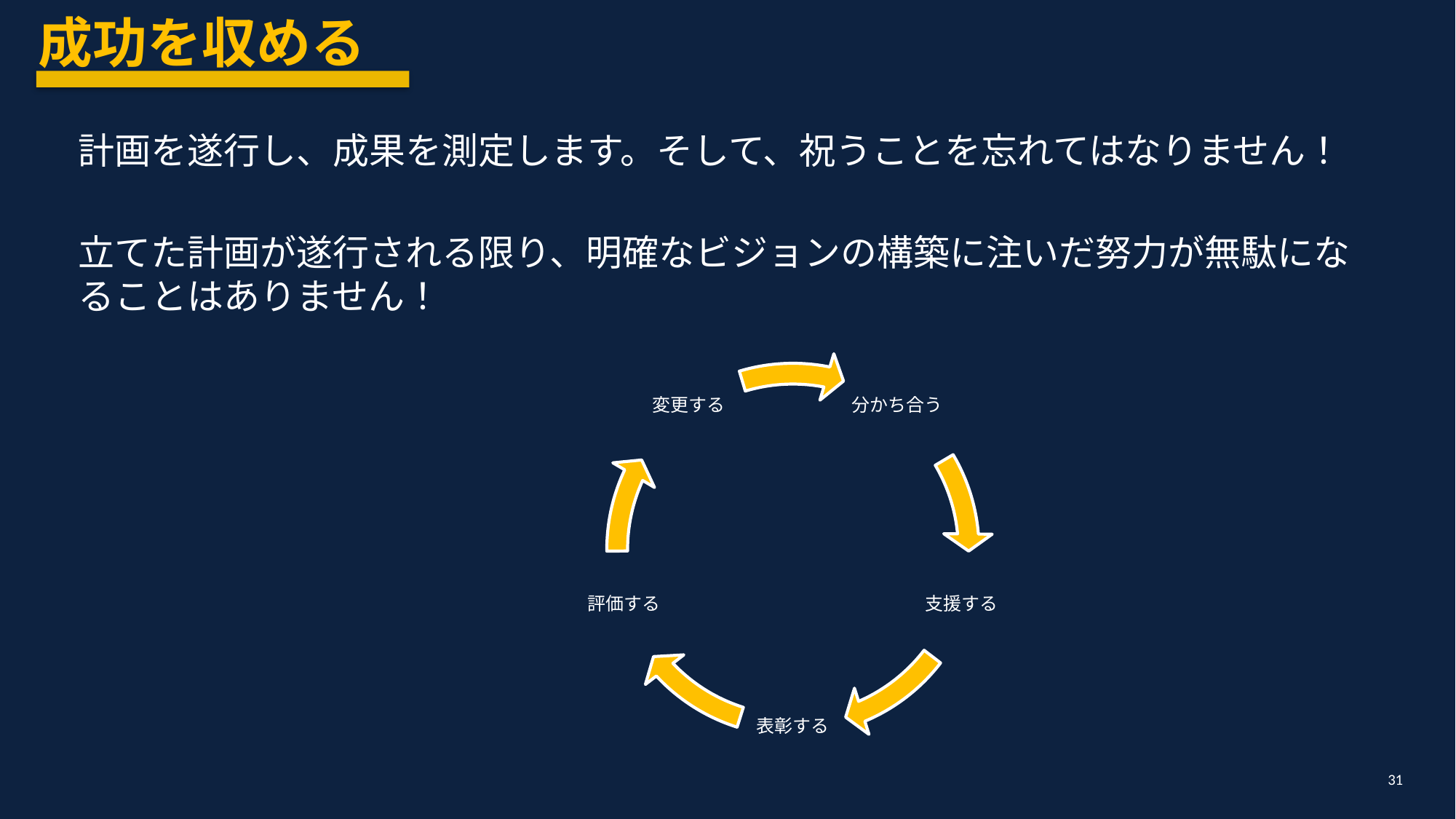

成功を収める

計画を遂行し、成果を測定します。そして、祝うことを忘れてはなりません！

立てた計画が遂行される限り、明確なビジョンの構築に注いだ努力が無駄になることはありません！

分かち合う
支援する
表彰する
評価する
変更する
31